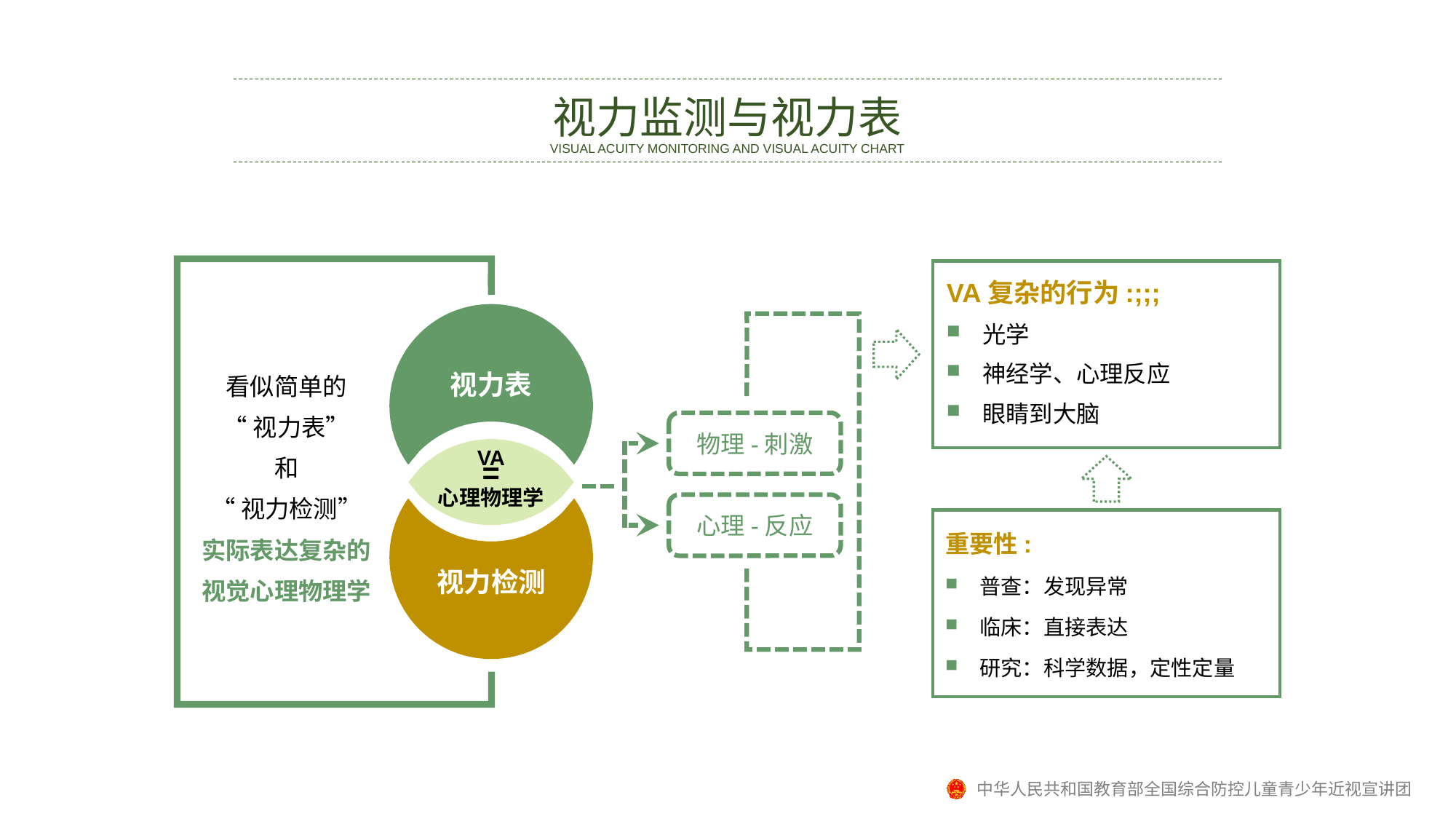

视力监测与视力表
VISUAL ACUITY MONITORING AND VISUAL ACUITY CHART

视力表

VA
=
心理物理学

视力检测
看似简单的
“视力表”
和
“视力检测”
实际表达复杂的
视觉心理物理学

VA复杂的行为:;;;
光学
神经学、心理反应
眼睛到大脑

物理-刺激

心理-反应
重要性:
普查：发现异常
临床：直接表达
研究：科学数据，定性定量